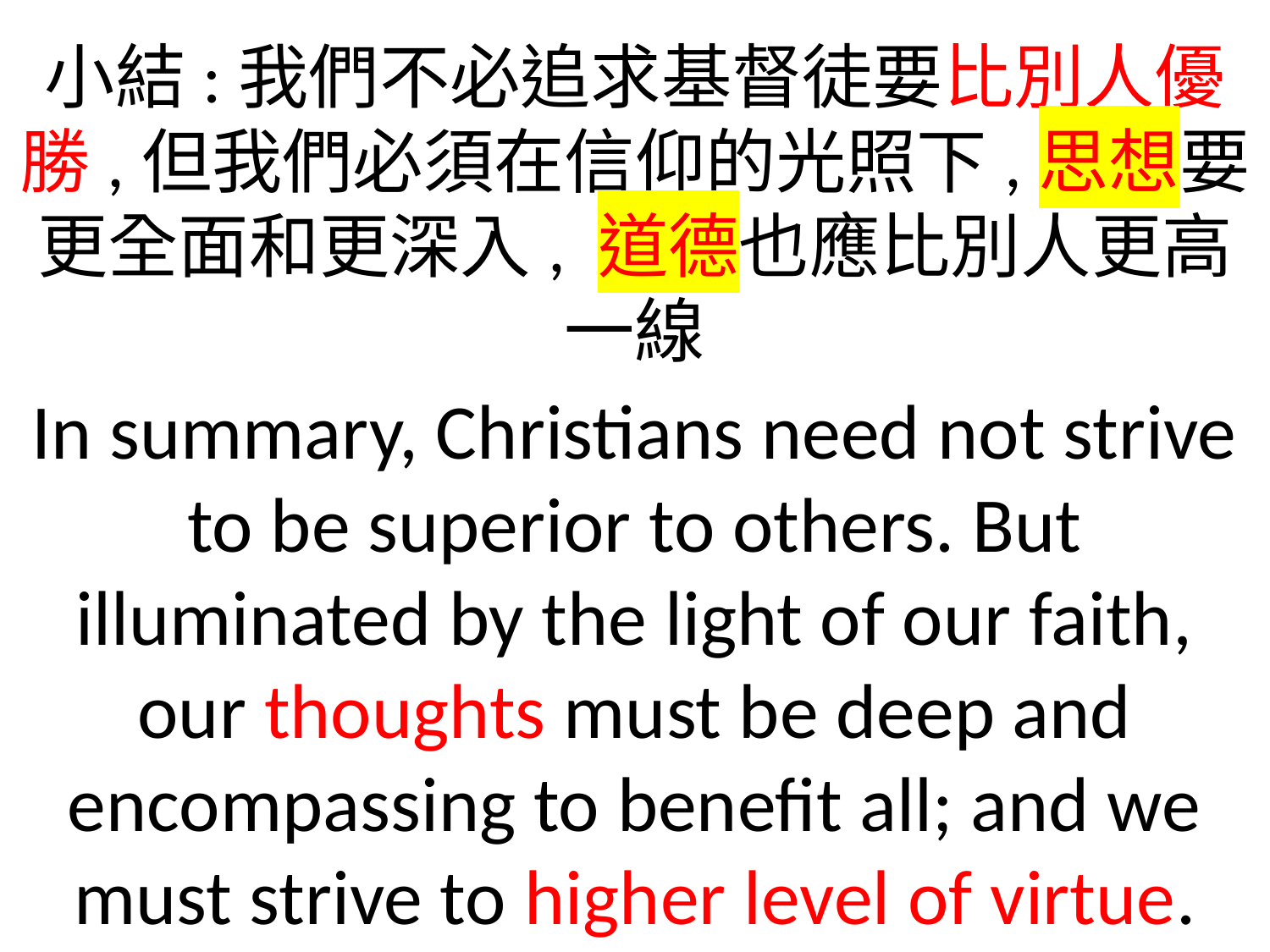

小結:我們不必追求基督徒要比別人優勝,但我們必須在信仰的光照下,思想要更全面和更深入, 道德也應比別人更高一線
In summary, Christians need not strive to be superior to others. But illuminated by the light of our faith, our thoughts must be deep and encompassing to benefit all; and we must strive to higher level of virtue.